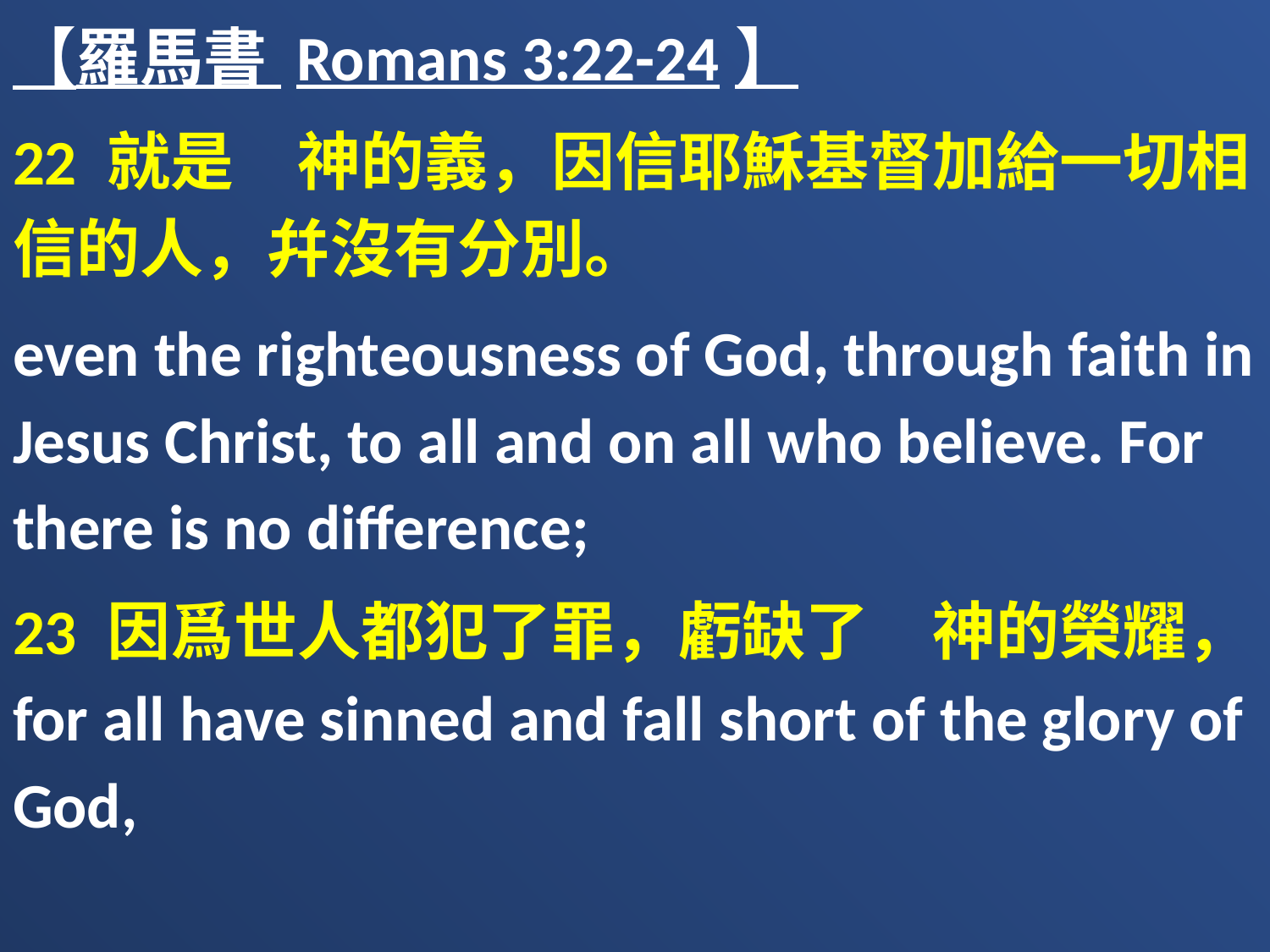

【羅馬書 Romans 3:22-24】
22 就是　神的義，因信耶穌基督加給一切相信的人，幷沒有分別。
even the righteousness of God, through faith in Jesus Christ, to all and on all who believe. For there is no difference;
23 因爲世人都犯了罪，虧缺了　神的榮耀，for all have sinned and fall short of the glory of God,